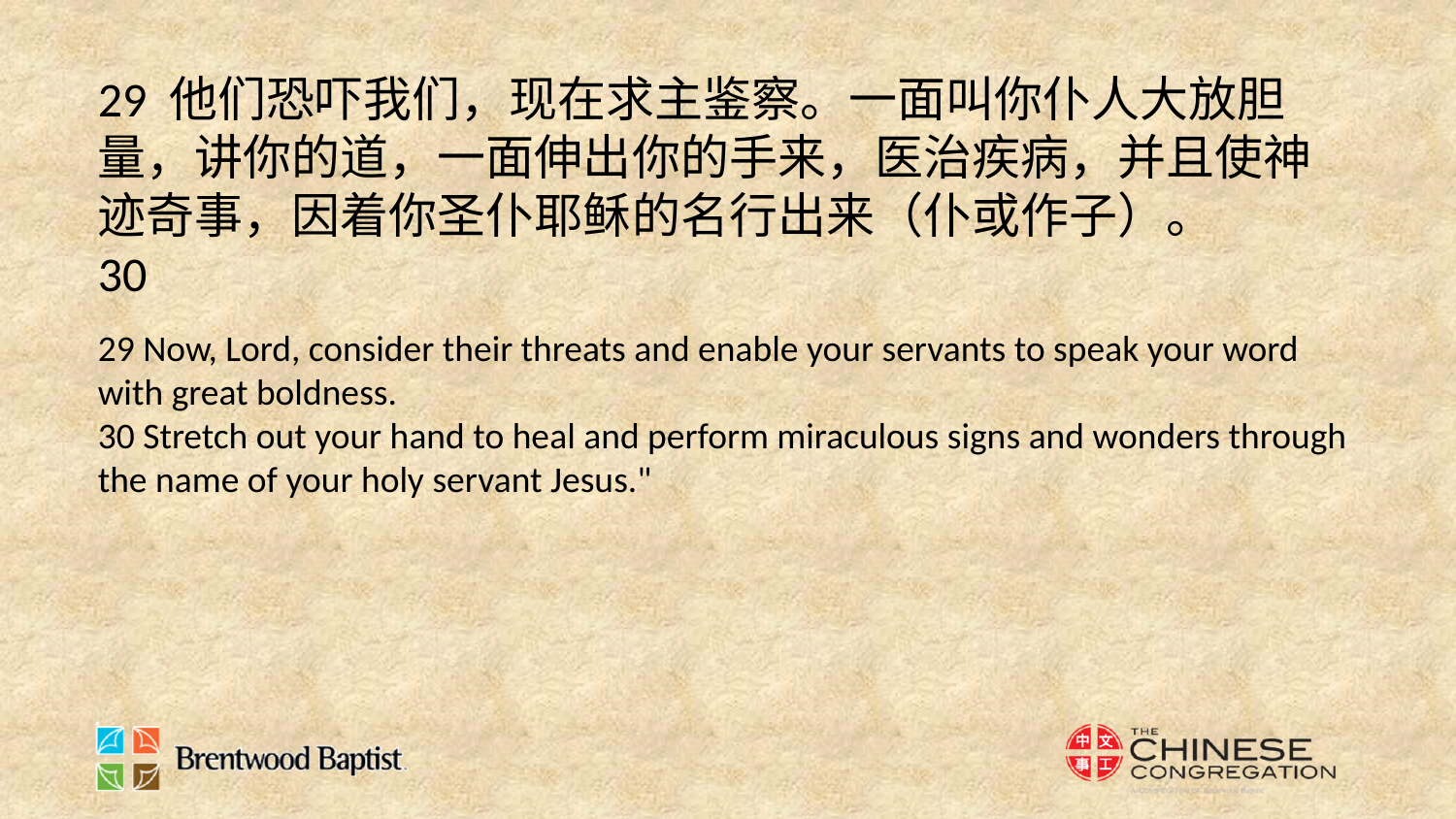

29 他们恐吓我们，现在求主鉴察。一面叫你仆人大放胆量，讲你的道，一面伸出你的手来，医治疾病，并且使神迹奇事，因着你圣仆耶稣的名行出来（仆或作子）。
30

29 Now, Lord, consider their threats and enable your servants to speak your word with great boldness.
30 Stretch out your hand to heal and perform miraculous signs and wonders through the name of your holy servant Jesus."